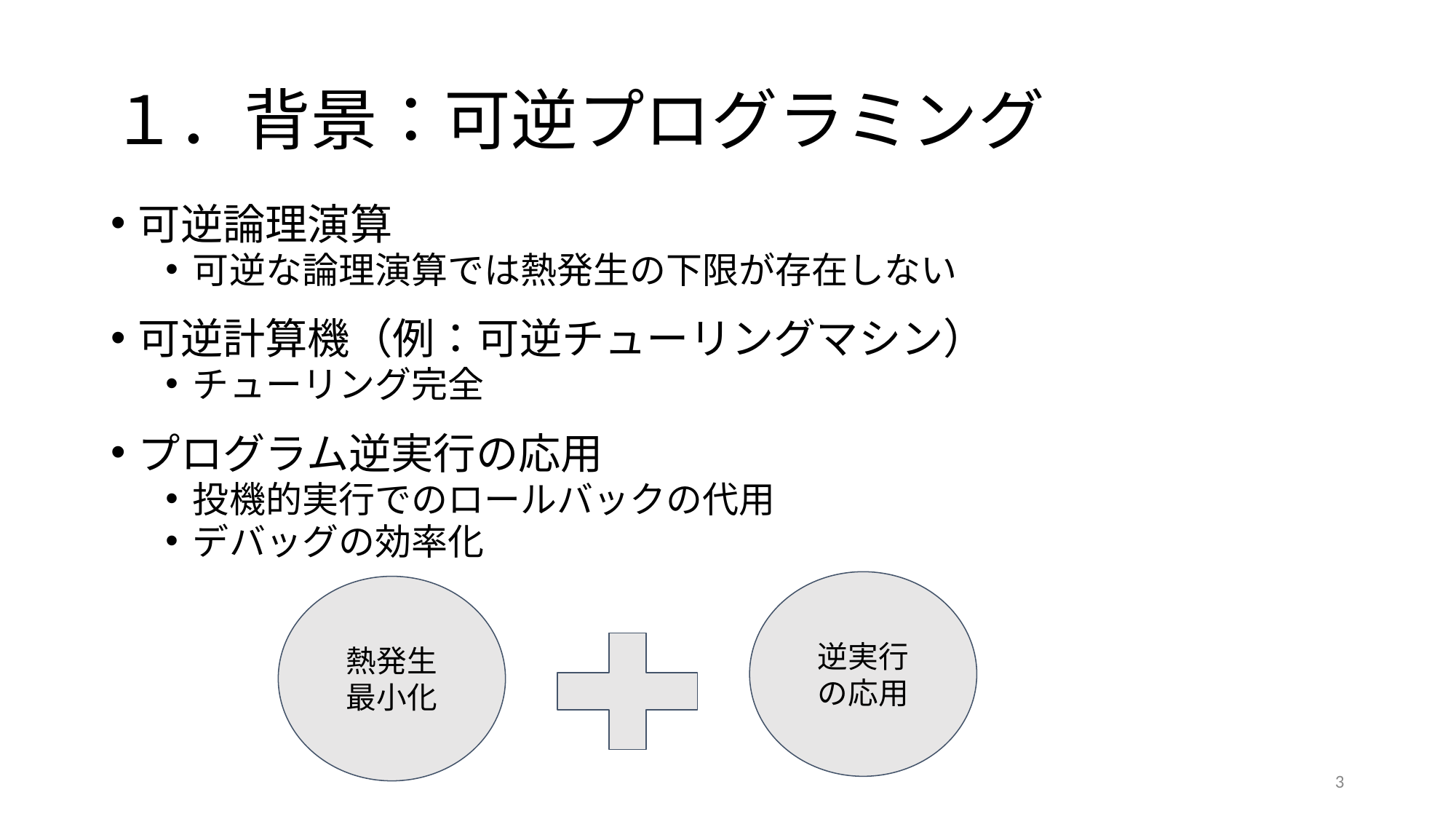

# １．背景：可逆プログラミング
可逆論理演算
可逆な論理演算では熱発生の下限が存在しない

可逆計算機（例：可逆チューリングマシン）
チューリング完全

プログラム逆実行の応用
投機的実行でのロールバックの代用
デバッグの効率化

逆実行
の応用
熱発生
最小化

3